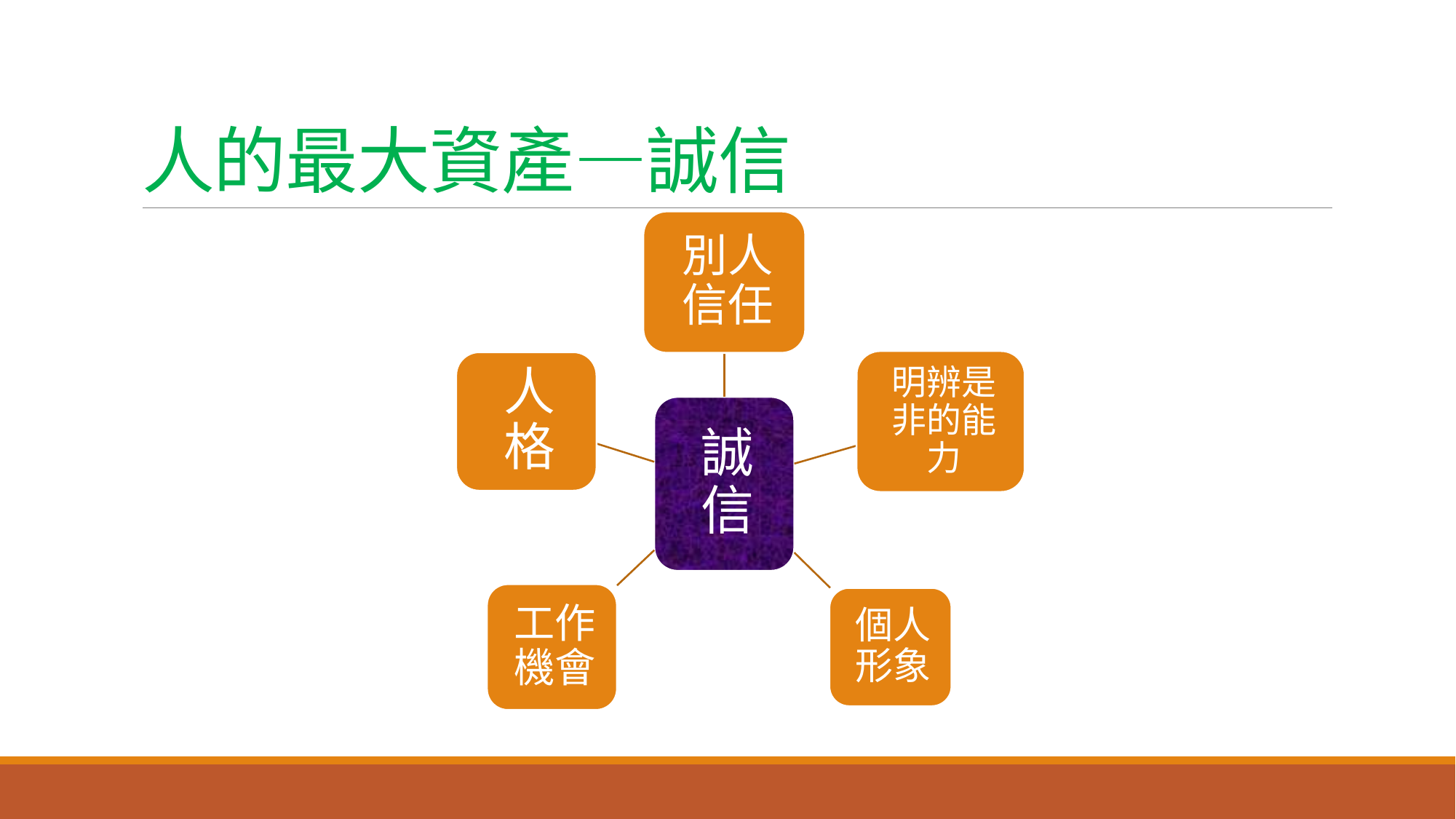

# 人的最大資產—誠信
誠信
別人信任
明辨是非的能力
個人形象
工作機會
人格